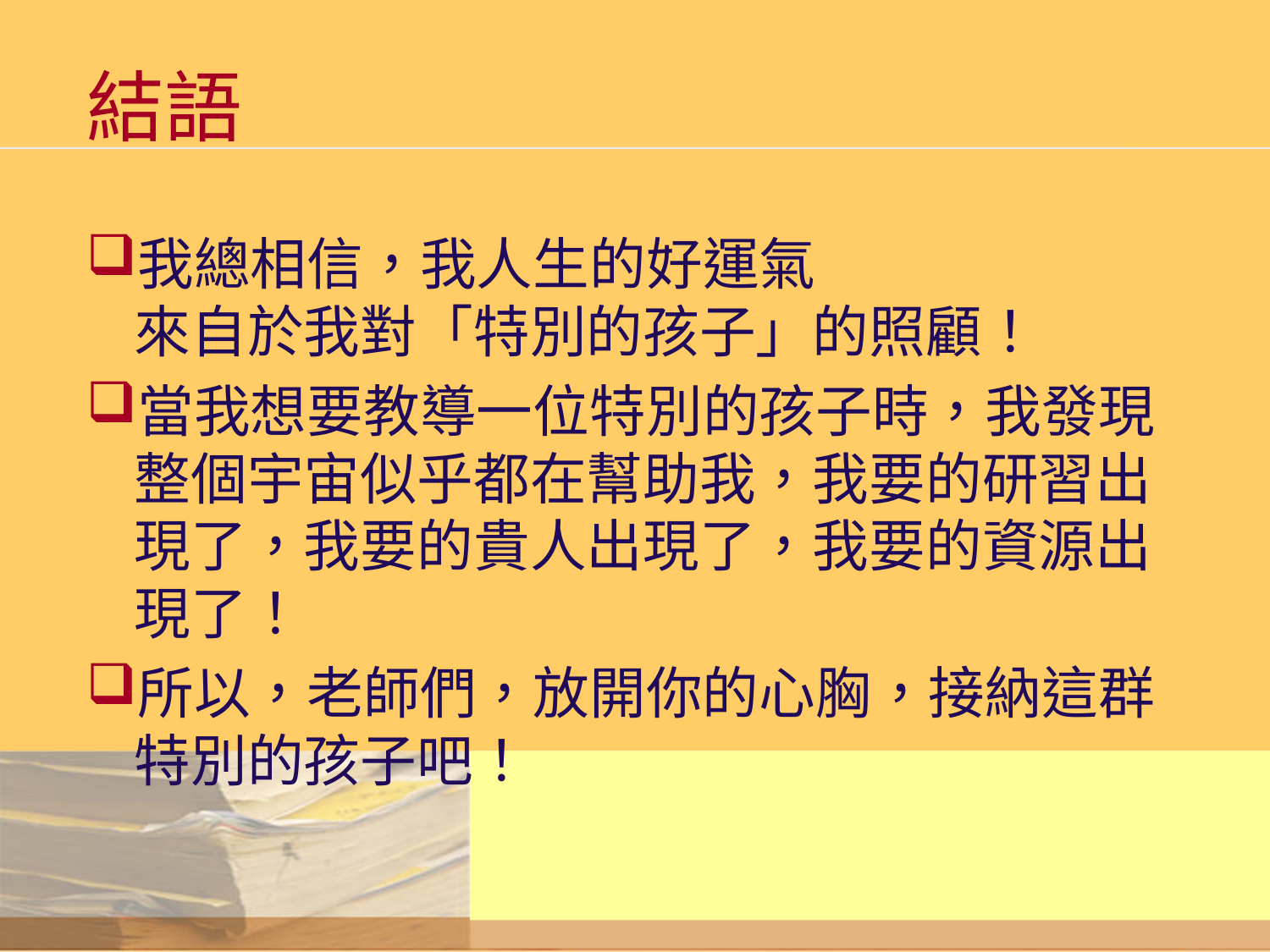

# 結語
我總相信，我人生的好運氣
來自於我對「特別的孩子」的照顧！
當我想要教導一位特別的孩子時，我發現整個宇宙似乎都在幫助我，我要的研習出現了，我要的貴人出現了，我要的資源出現了！
所以，老師們，放開你的心胸，接納這群特別的孩子吧！